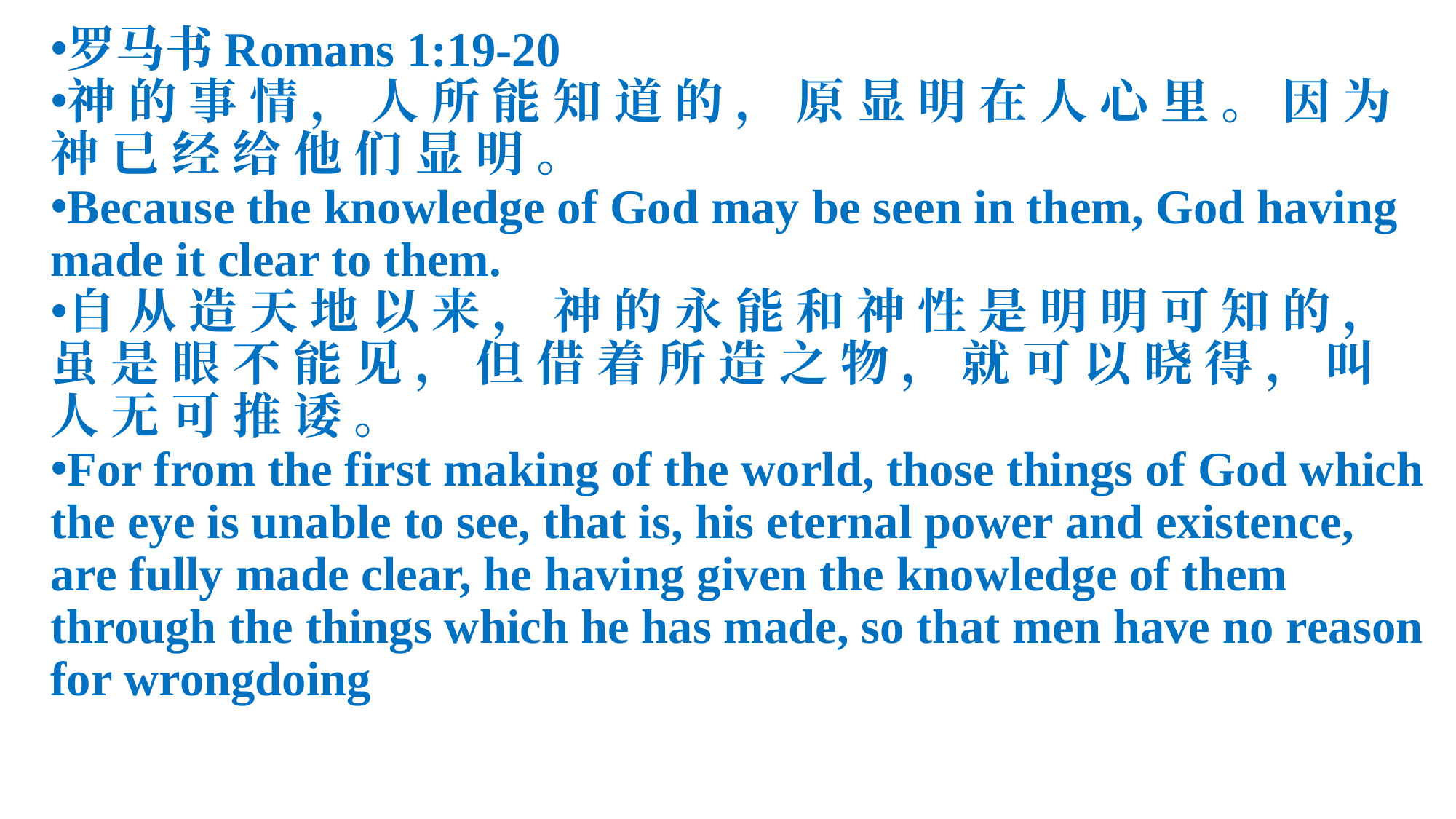

罗马书Romans 1:19-20
神 的 事 情 ， 人 所 能 知 道 的 ， 原 显 明 在 人 心 里 。 因 为 神 已 经 给 他 们 显 明 。
Because the knowledge of God may be seen in them, God having made it clear to them.
自 从 造 天 地 以 来 ， 神 的 永 能 和 神 性 是 明 明 可 知 的 ， 虽 是 眼 不 能 见 ， 但 借 着 所 造 之 物 ， 就 可 以 晓 得 ， 叫 人 无 可 推 诿 。
For from the first making of the world, those things of God which the eye is unable to see, that is, his eternal power and existence, are fully made clear, he having given the knowledge of them through the things which he has made, so that men have no reason for wrongdoing